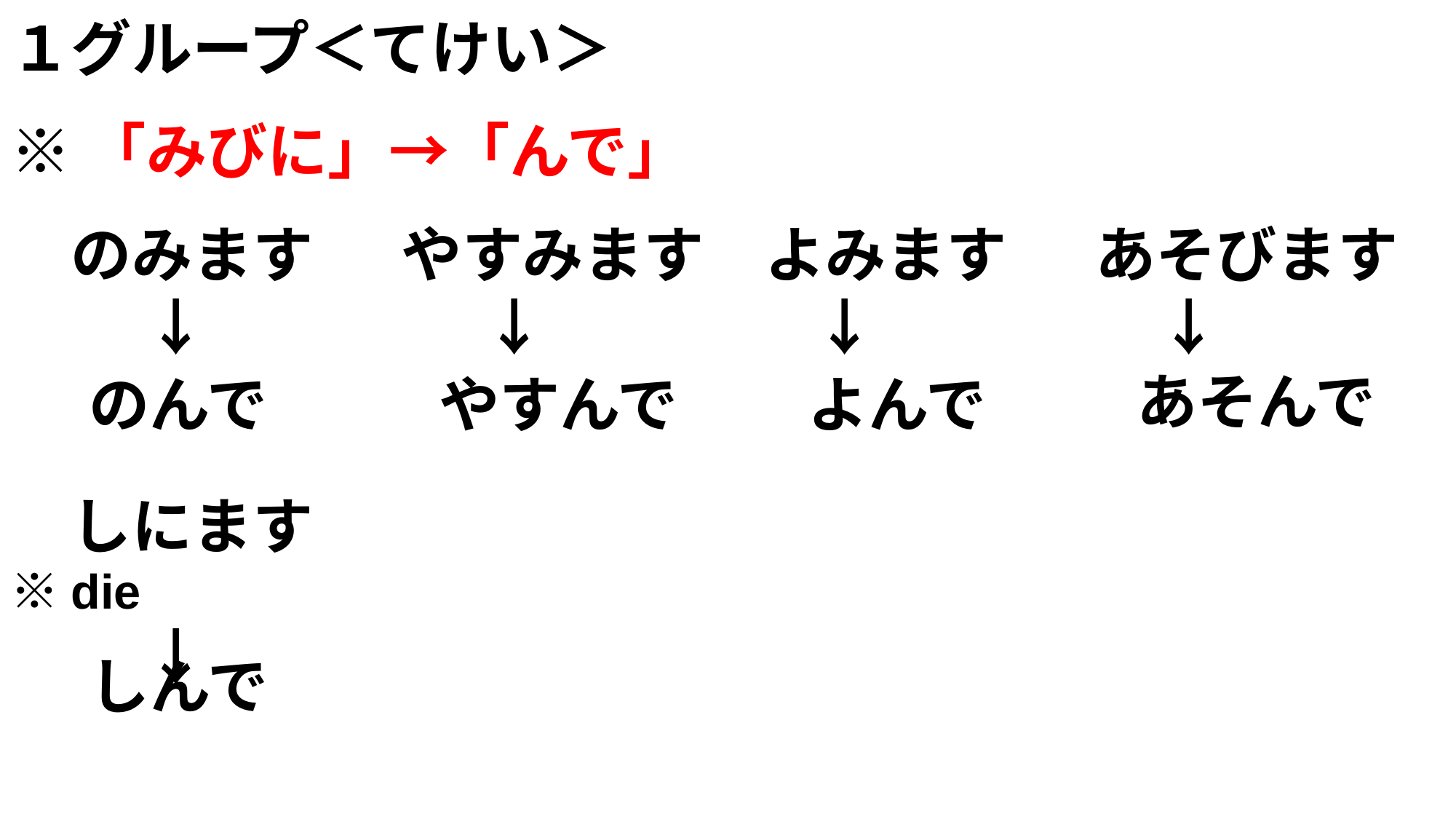

１グループ＜てけい＞

※「みびに」→「んで」

　のみます　  やすみます　よみます　  あそびます
　　 ↓　　  　     ↓　　　　  ↓　　　　   ↓

あそんで
のんで
やすんで
よんで
　しにます　※die
　　 ↓
しんで